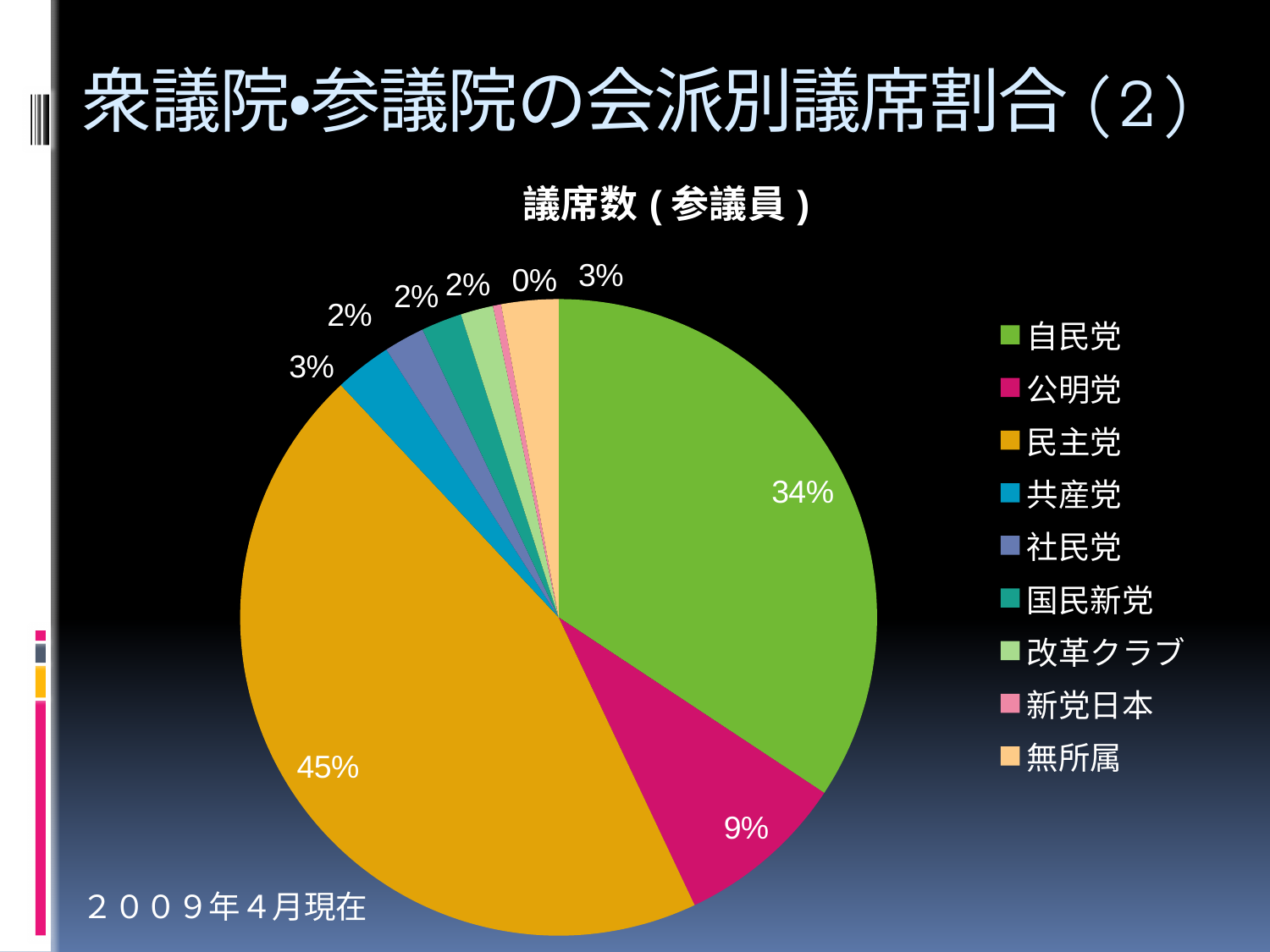

# 衆議院・参議院の会派別議席割合(2)

### Chart:

| Category | 議席数(参議員) |
|---|---|
| 自民党 | 83.0 |
| 公明党 | 21.0 |
| 民主党 | 109.0 |
| 共産党 | 7.0 |
| 社民党 | 5.0 |
| 国民新党 | 5.0 |
| 改革クラブ | 4.0 |
| 新党日本 | 1.0 |
| 無所属 | 7.0 |
２００９年４月現在